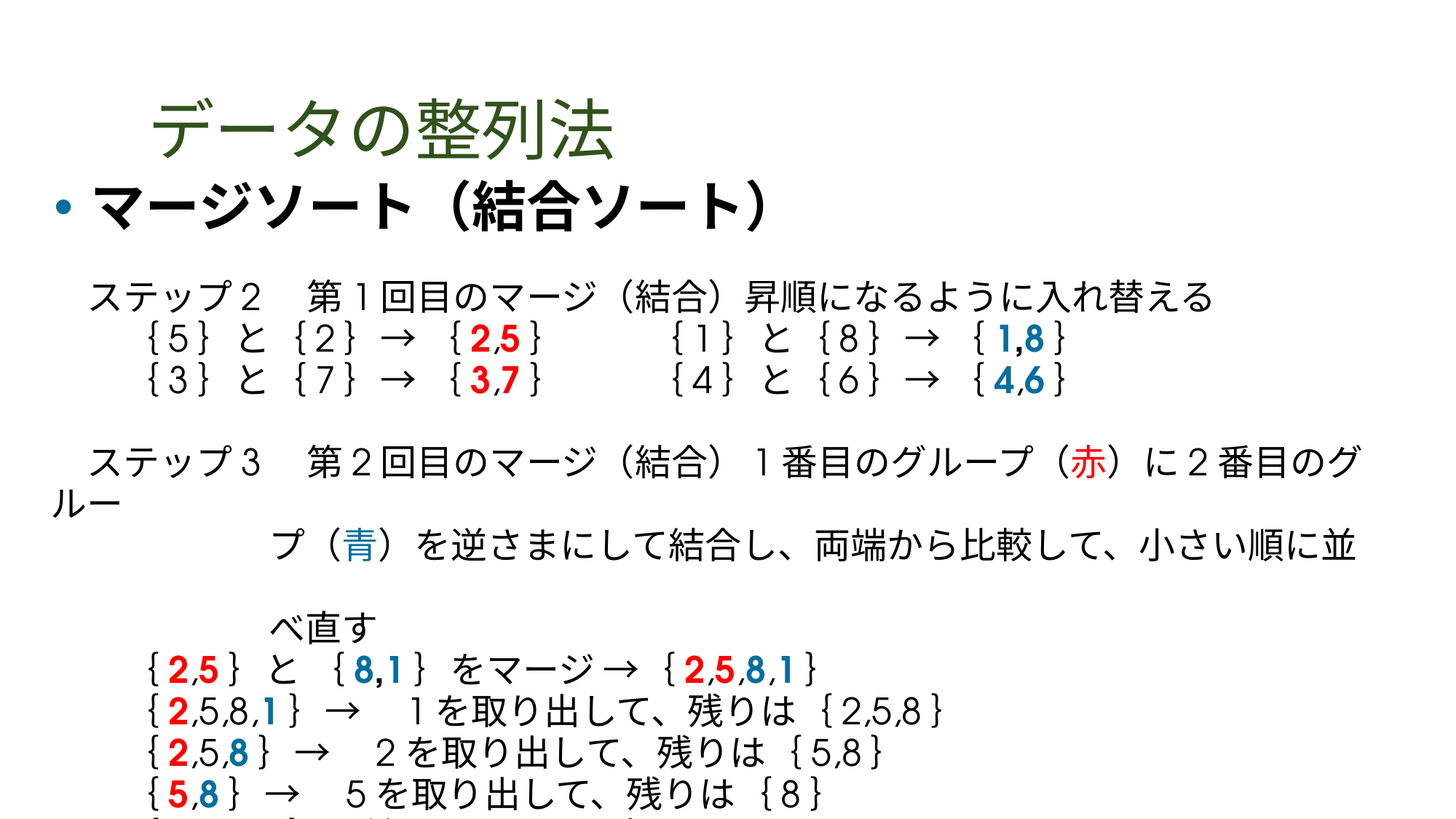

# データの整列法
マージソート（結合ソート）
　ステップ2　第1回目のマージ（結合）昇順になるように入れ替える
　　｛5｝と｛2｝→ ｛2,5｝　　 ｛1｝と｛8｝→ ｛1,8｝
　　｛3｝と｛7｝→ ｛3,7｝　　 ｛4｝と｛6｝→ ｛4,6｝
　ステップ3　第2回目のマージ（結合）1番目のグループ（赤）に2番目のグルー
　　　　　　プ（青）を逆さまにして結合し、両端から比較して、小さい順に並
　　　　　　べ直す
　　｛2,5｝と ｛8,1｝をマージ →｛2,5,8,1｝
　　｛2,5,8,1｝→　1を取り出して、残りは｛2,5,8｝
　　｛2,5,8｝→　2を取り出して、残りは｛5,8｝
　　｛5,8｝→　5を取り出して、残りは｛8｝
　　｛1,2,5,8｝と並んで、マージ完了